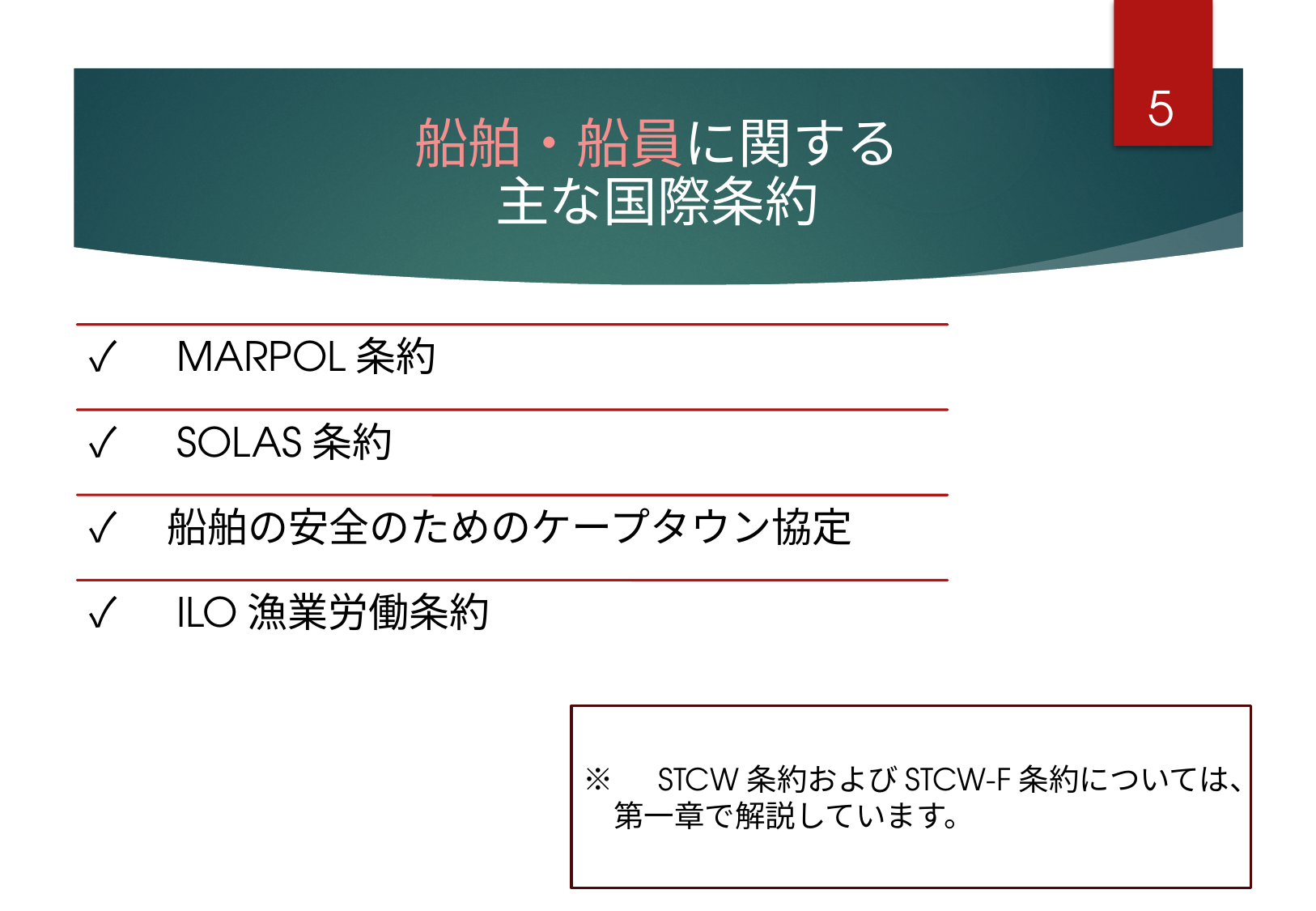

5
船舶・船員に関する
主な国際条約
✓　MARPOL条約
✓　SOLAS条約
✓　船舶の安全のためのケープタウン協定
✓　ILO漁業労働条約
※　STCW条約およびSTCW-F条約については、
　第一章で解説しています。